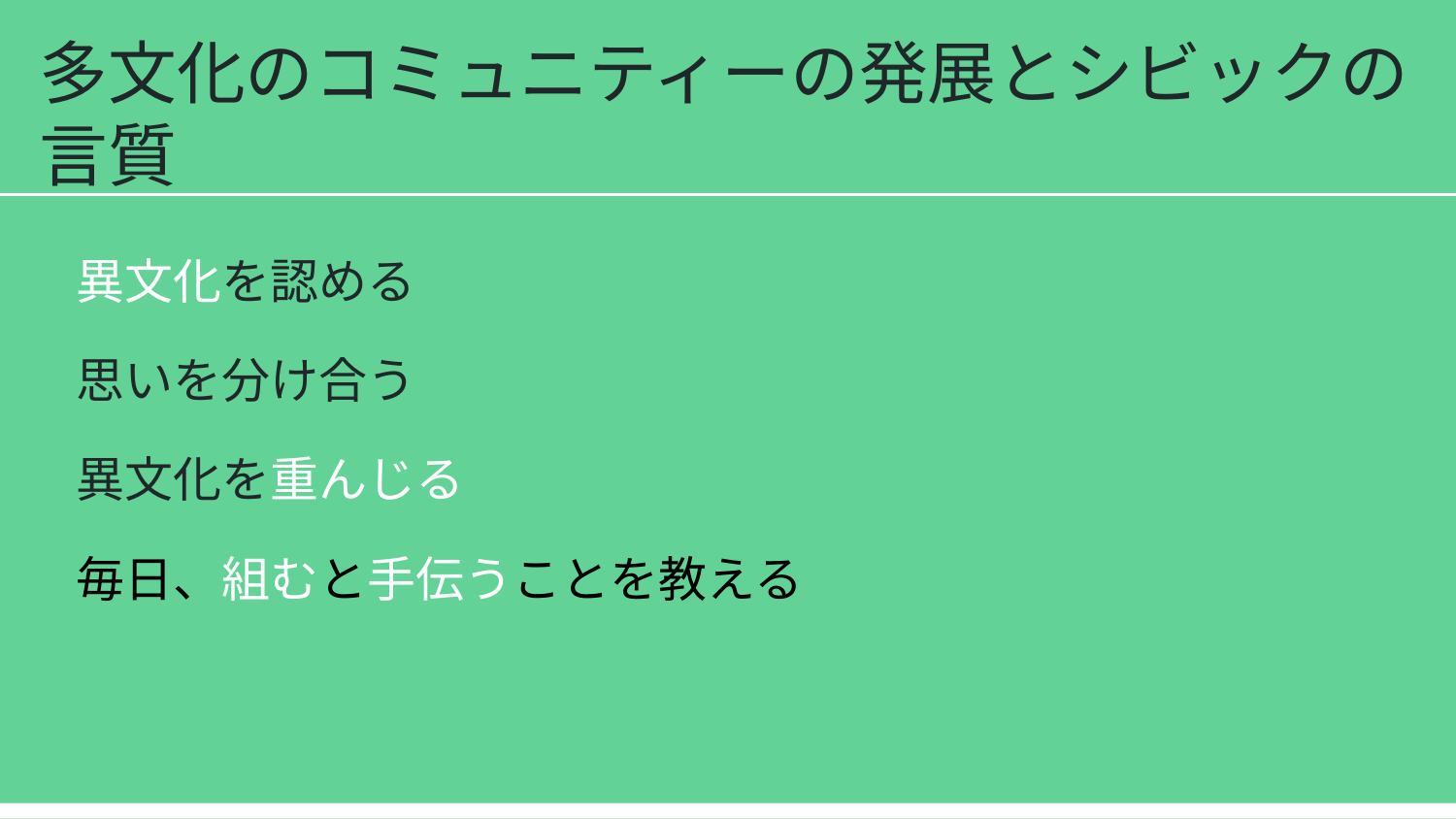

# 多文化のコミュニティーの発展とシビックの言質
異文化を認める
思いを分け合う
異文化を重んじる
毎日、組むと手伝うことを教える